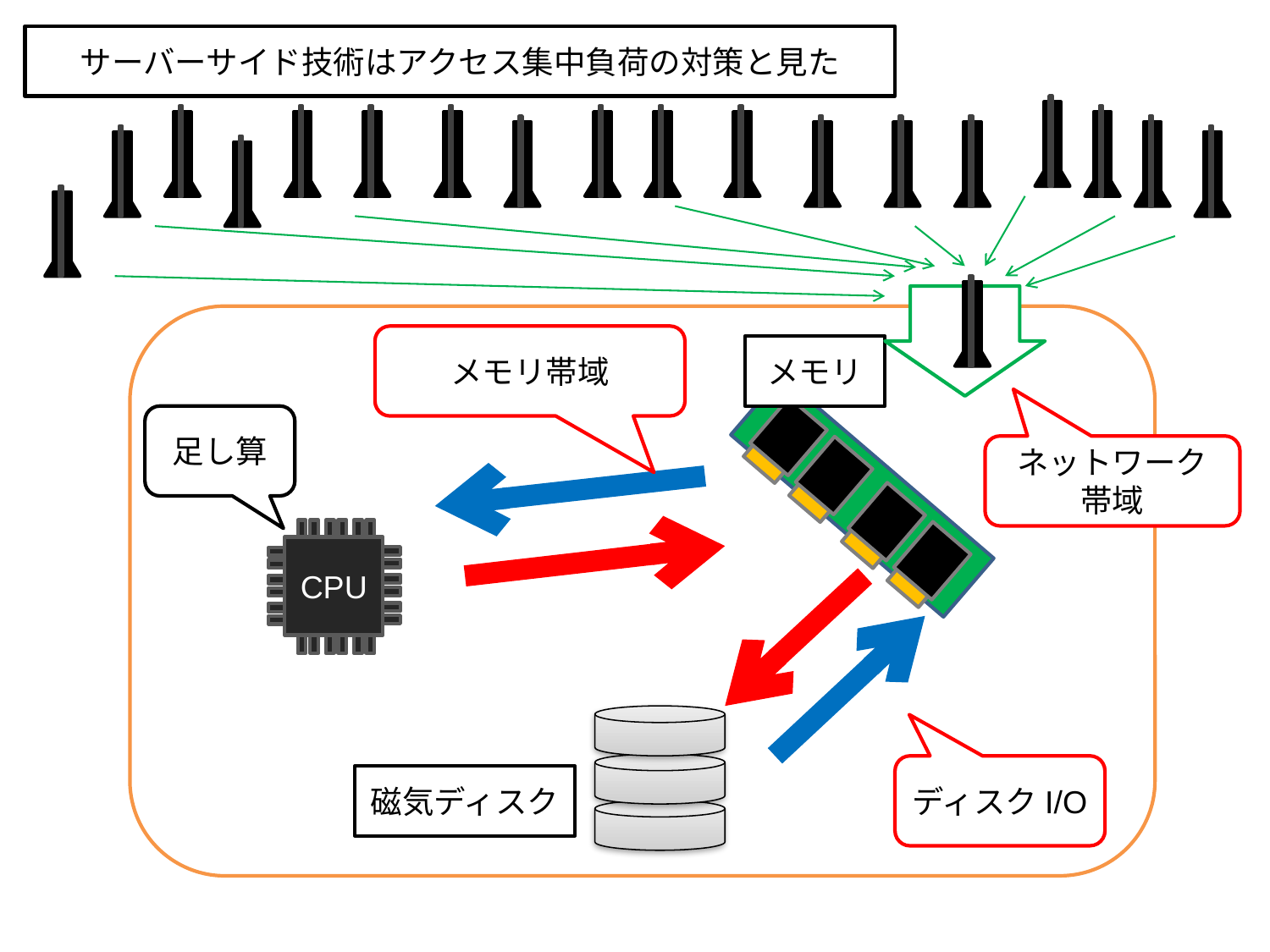

サーバーサイド技術はアクセス集中負荷の対策と見た

メモリ帯域
メモリ

足し算
ネットワーク帯域

CPU

ディスクI/O
磁気ディスク